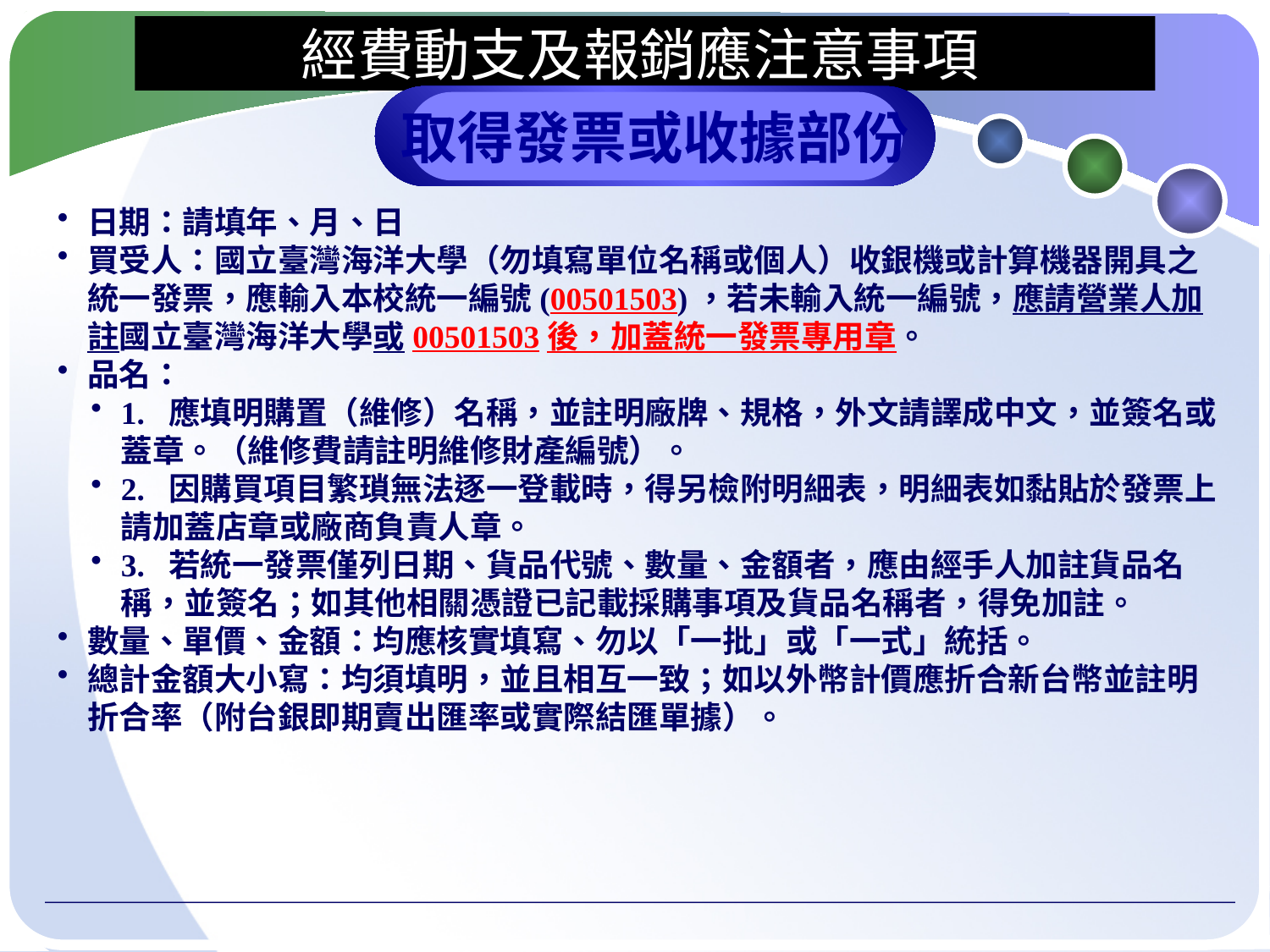

# 經費動支及報銷應注意事項

取得發票或收據部份
日期：請填年、月、日
買受人：國立臺灣海洋大學（勿填寫單位名稱或個人）收銀機或計算機器開具之統一發票，應輸入本校統一編號(00501503)，若未輸入統一編號，應請營業人加註國立臺灣海洋大學或00501503後，加蓋統一發票專用章。
品名：
1.  應填明購置（維修）名稱，並註明廠牌、規格，外文請譯成中文，並簽名或蓋章。（維修費請註明維修財產編號）。
2.  因購買項目繁瑣無法逐一登載時，得另檢附明細表，明細表如黏貼於發票上請加蓋店章或廠商負責人章。
3.  若統一發票僅列日期、貨品代號、數量、金額者，應由經手人加註貨品名稱，並簽名；如其他相關憑證已記載採購事項及貨品名稱者，得免加註。
數量、單價、金額：均應核實填寫、勿以「一批」或「一式」統括。
總計金額大小寫：均須填明，並且相互一致；如以外幣計價應折合新台幣並註明折合率（附台銀即期賣出匯率或實際結匯單據）。